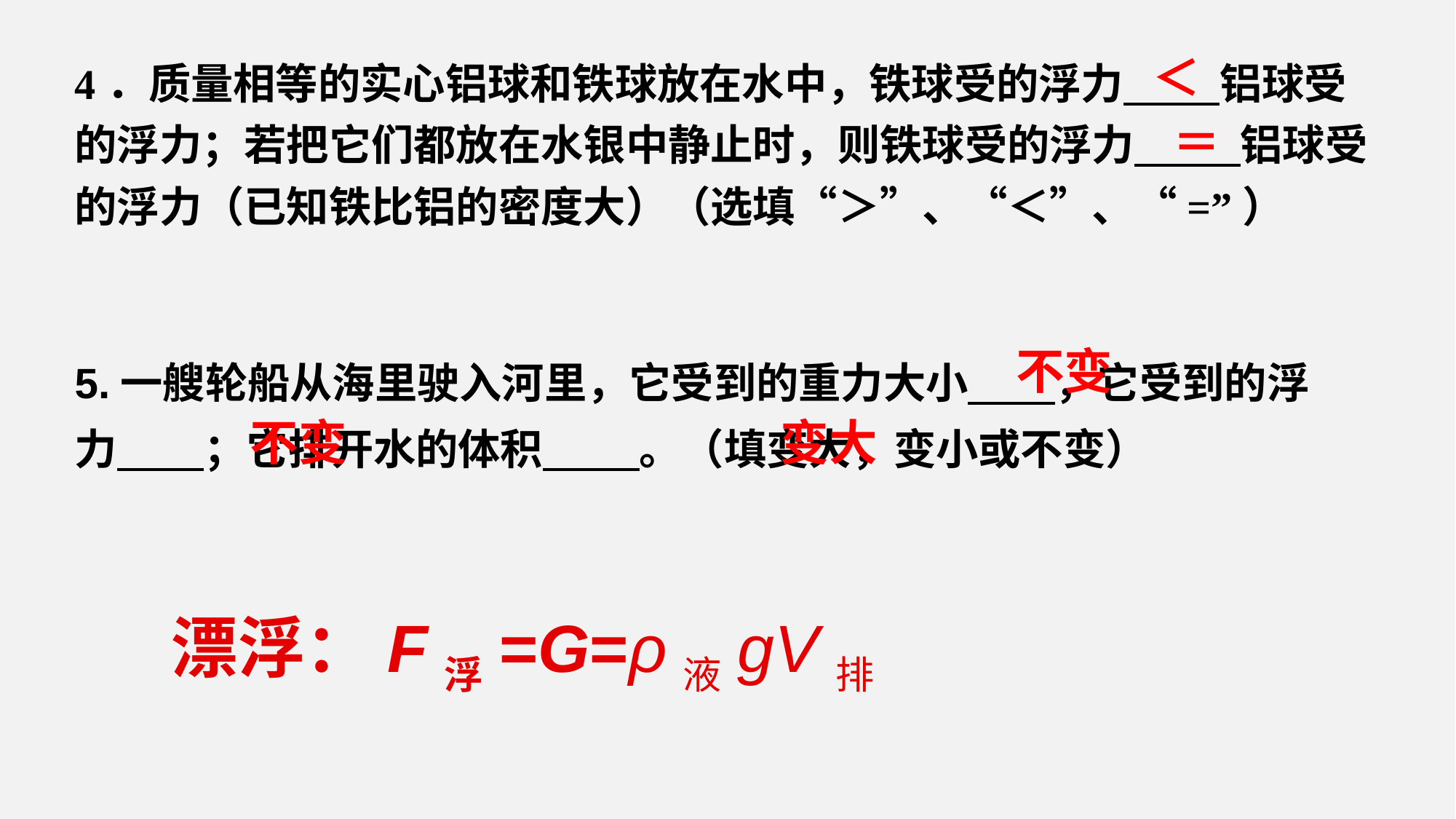

4．质量相等的实心铝球和铁球放在水中，铁球受的浮力          铝球受的浮力；若把它们都放在水银中静止时，则铁球受的浮力           铝球受的浮力（已知铁比铝的密度大）（选填“＞”、“＜”、“=”）
＜
＝
5.一艘轮船从海里驶入河里，它受到的重力大小         ，它受到的浮力         ；它排开水的体积          。（填变大，变小或不变）
不变
不变
变大
漂浮：F浮=G=ρ液gV排